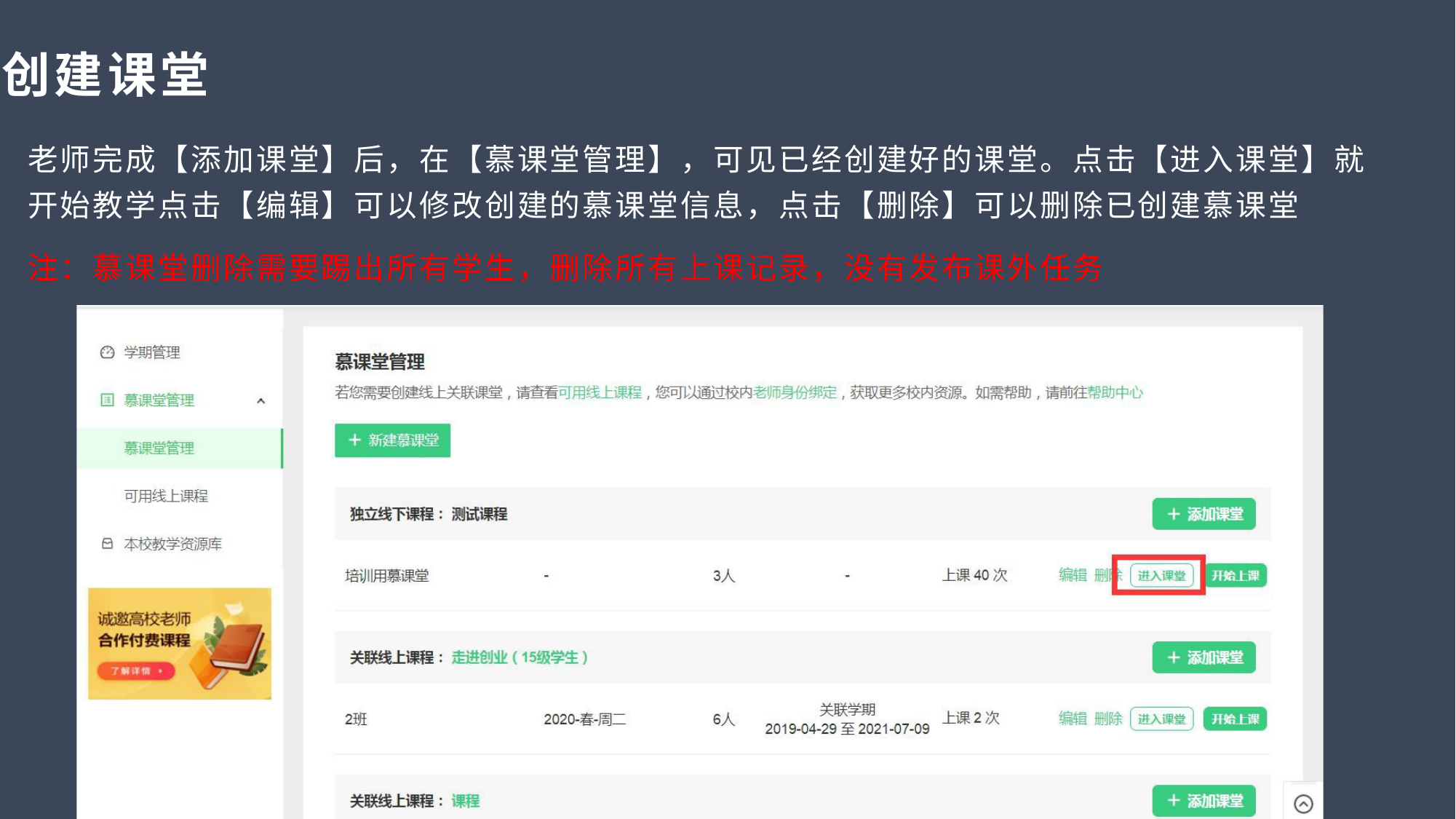

# 创建课堂
老师完成【添加课堂】后，在【慕课堂管理】，可见已经创建好的课堂。点击【进入课堂】就开始教学点击【编辑】可以修改创建的慕课堂信息，点击【删除】可以删除已创建慕课堂
注：慕课堂删除需要踢出所有学生，删除所有上课记录，没有发布课外任务